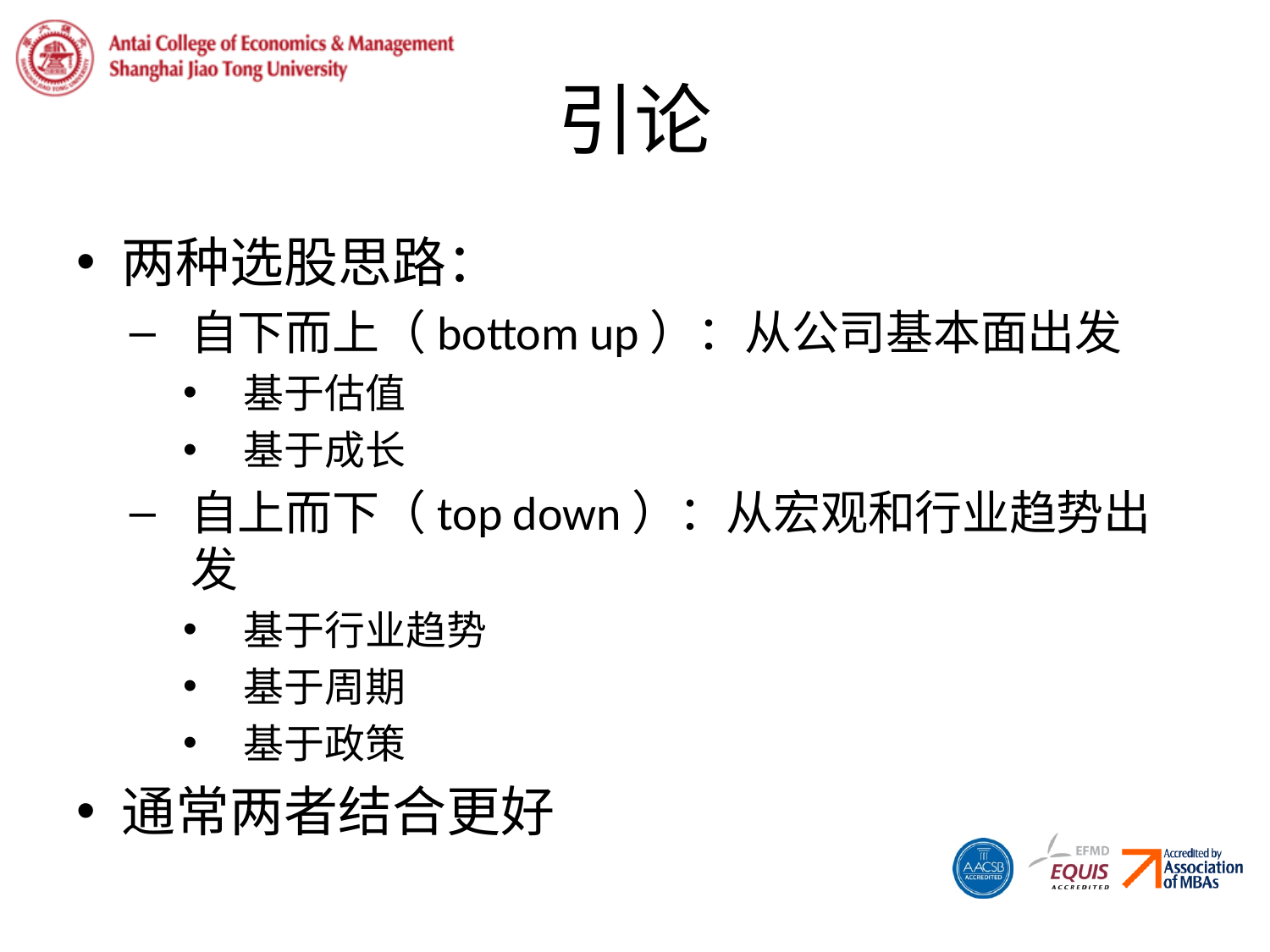

# 引论
两种选股思路：
自下而上（bottom up）：从公司基本面出发
基于估值
基于成长
自上而下（top down）：从宏观和行业趋势出发
基于行业趋势
基于周期
基于政策
通常两者结合更好